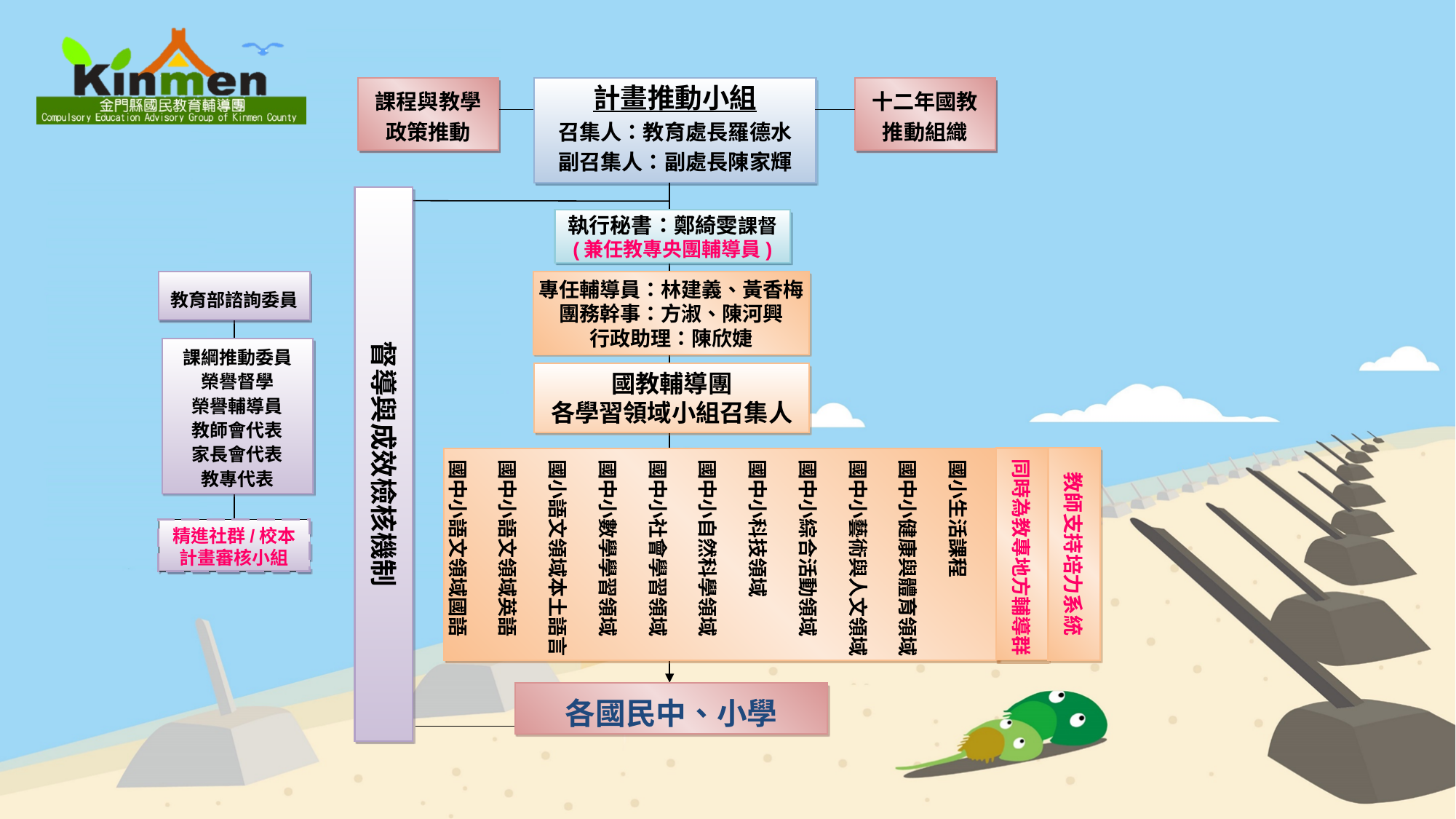

課程與教學
政策推動
計畫推動小組
召集人：教育處長羅德水
副召集人：副處長陳家輝
十二年國教
推動組織
督導與成效檢核機制
執行秘書：鄭綺雯課督
(兼任教專央團輔導員)
教育部諮詢委員
專任輔導員：林建義、黃香梅
團務幹事：方淑、陳河興
行政助理：陳欣婕
課綱推動委員
榮譽督學
榮譽輔導員
教師會代表
家長會代表
教專代表
國教輔導團
各學習領域小組召集人
國小生活課程
國中小健康與體育領域
國中小藝術與人文領域
國中小綜合活動領域
國中小科技領域
國中小自然科學領域
國中小社會學習領域
國中小數學學習領域
國小語文領域本土語言
國中小語文領域英語
國中小語文領域國語
各國民中、小學
同時為教專地方輔導群
精進社群/校本計畫審核小組
教師支持培力系統